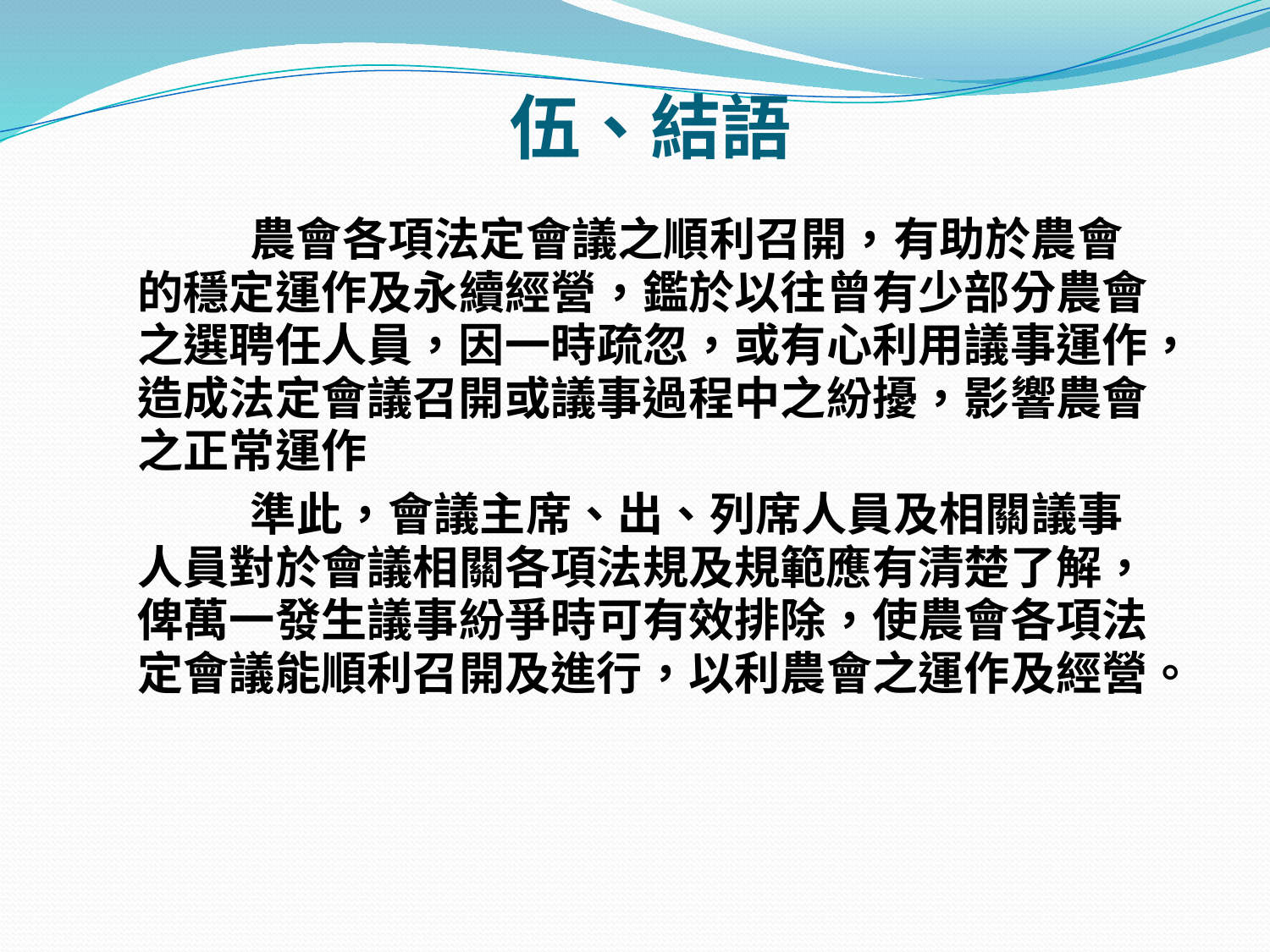

# 伍、結語
農會各項法定會議之順利召開，有助於農會的穩定運作及永續經營，鑑於以往曾有少部分農會之選聘任人員，因一時疏忽，或有心利用議事運作，造成法定會議召開或議事過程中之紛擾，影響農會之正常運作
準此，會議主席、出、列席人員及相關議事人員對於會議相關各項法規及規範應有清楚了解，俾萬一發生議事紛爭時可有效排除，使農會各項法定會議能順利召開及進行，以利農會之運作及經營。